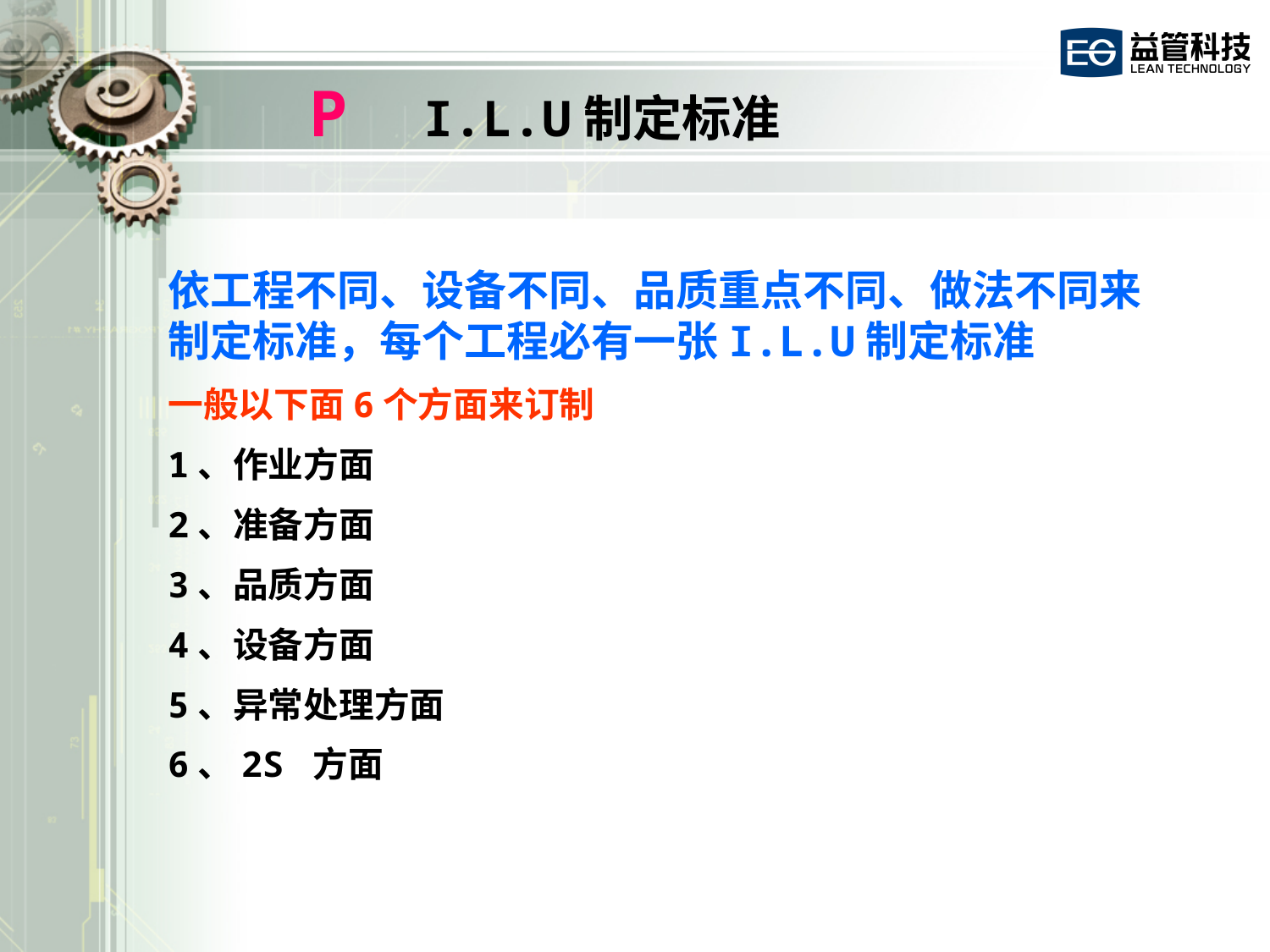

# P  I.L.U制定标准
依工程不同、设备不同、品质重点不同、做法不同来制定标准，每个工程必有一张I.L.U制定标准
一般以下面6个方面来订制
1、作业方面
2、准备方面
3、品质方面
4、设备方面
5、异常处理方面
6、2S 方面